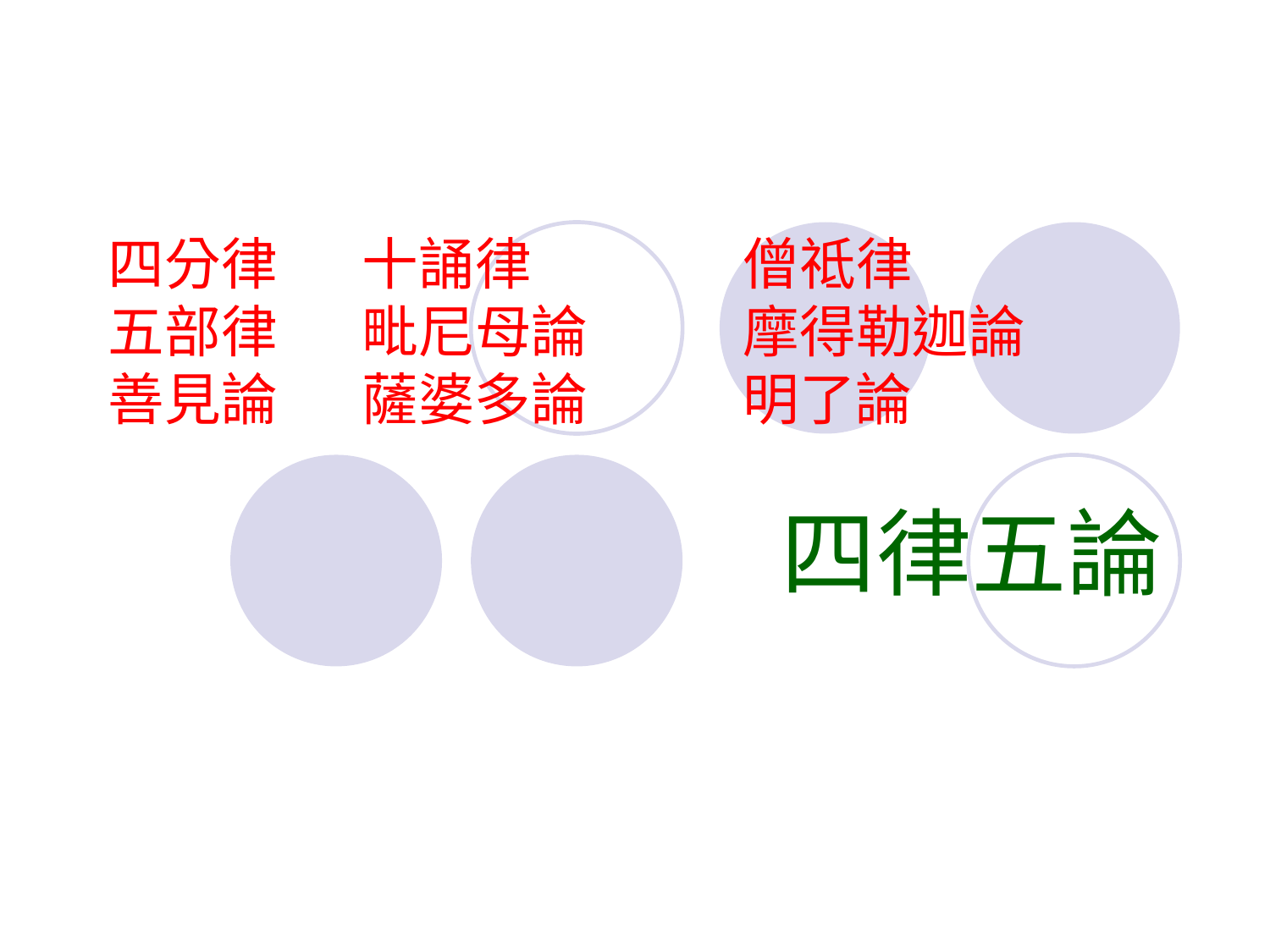

# 四分律	十誦律		僧祗律 五部律	毗尼母論		摩得勒迦論 善見論	薩婆多論		明了論
四律五論